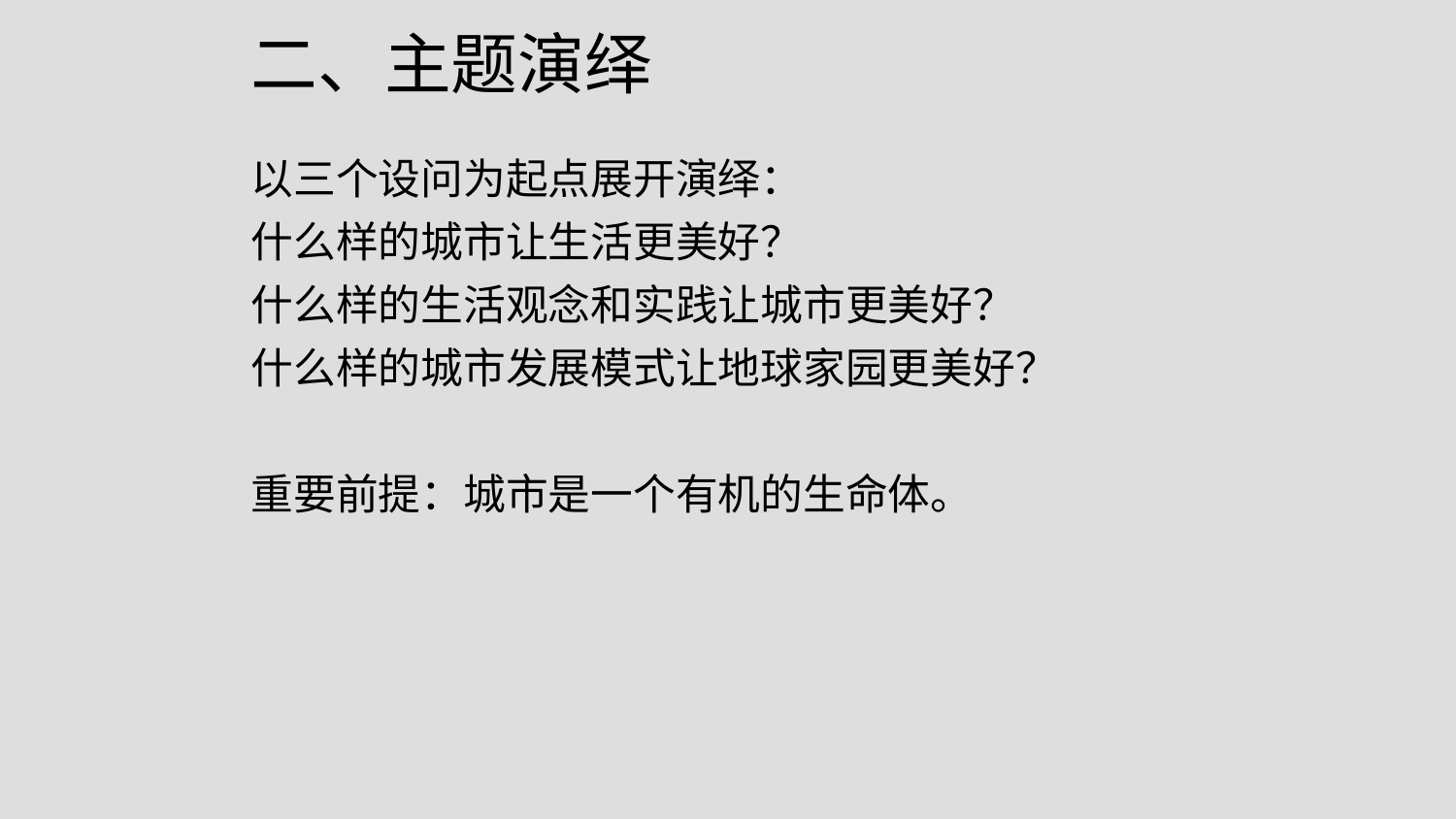

# 二、主题演绎
以三个设问为起点展开演绎：
什么样的城市让生活更美好？
什么样的生活观念和实践让城市更美好？
什么样的城市发展模式让地球家园更美好？

重要前提：城市是一个有机的生命体。